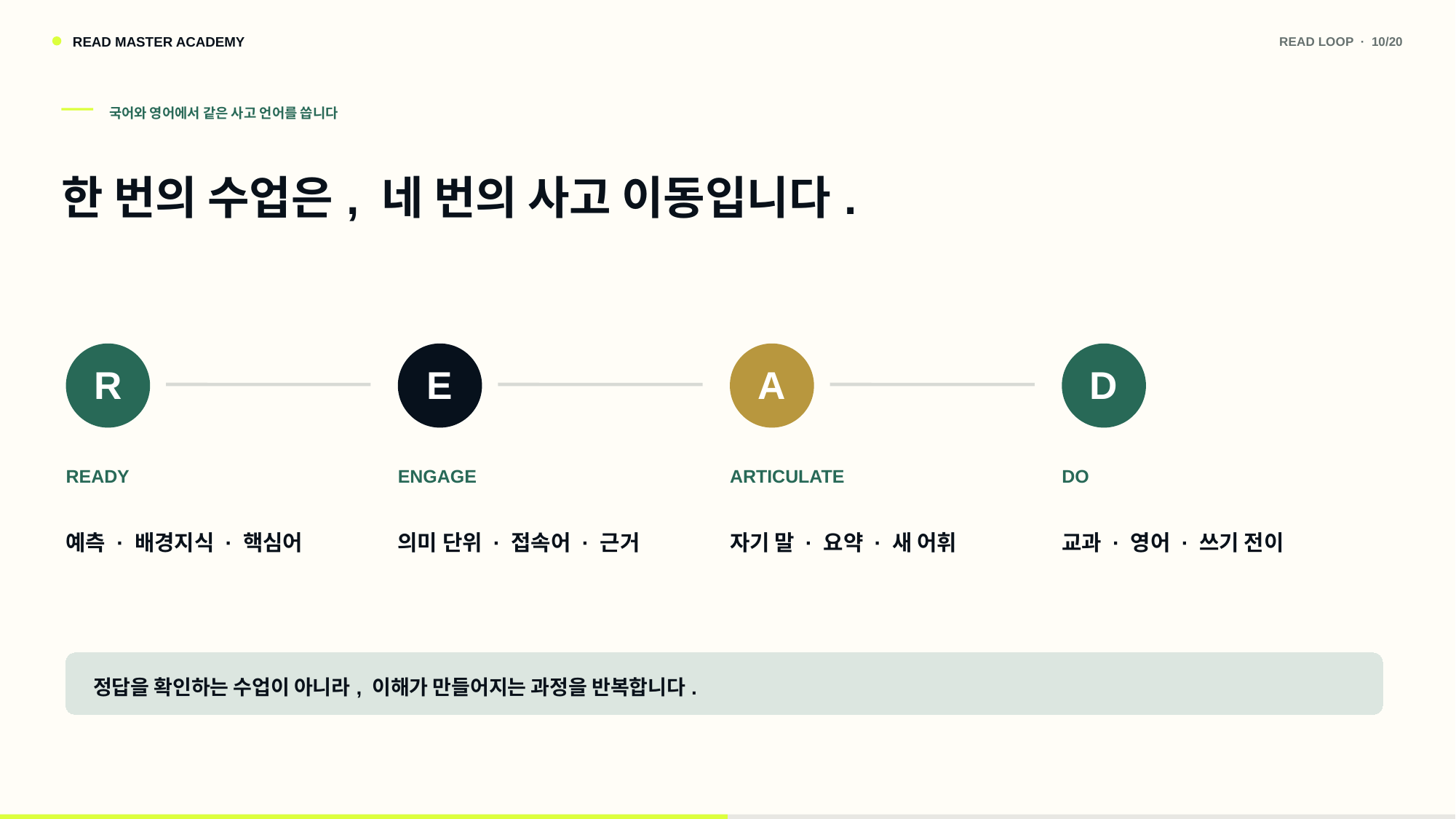

READ MASTER ACADEMY
READ LOOP  ·  10/20

국어와 영어에서 같은 사고 언어를 씁니다

한 번의 수업은, 네 번의 사고 이동입니다.

R
E
A
D

READY
ENGAGE
ARTICULATE
DO
예측 · 배경지식 · 핵심어
의미 단위 · 접속어 · 근거
자기 말 · 요약 · 새 어휘
교과 · 영어 · 쓰기 전이

정답을 확인하는 수업이 아니라, 이해가 만들어지는 과정을 반복합니다.